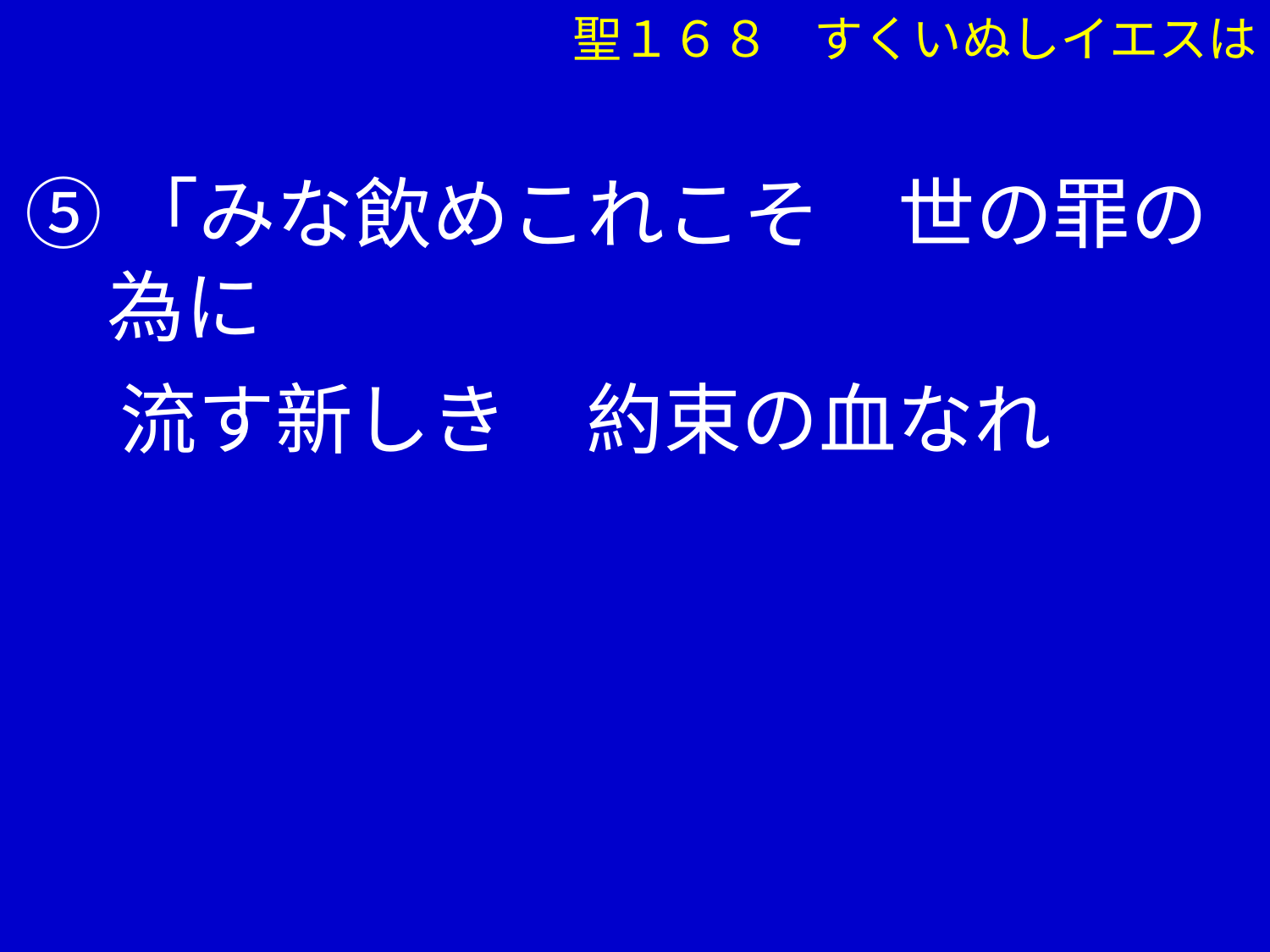

聖１６８    すくいぬしイエスは
⑤「みな飲めこれこそ　世の罪の為に
　 流す新しき　約束の血なれ